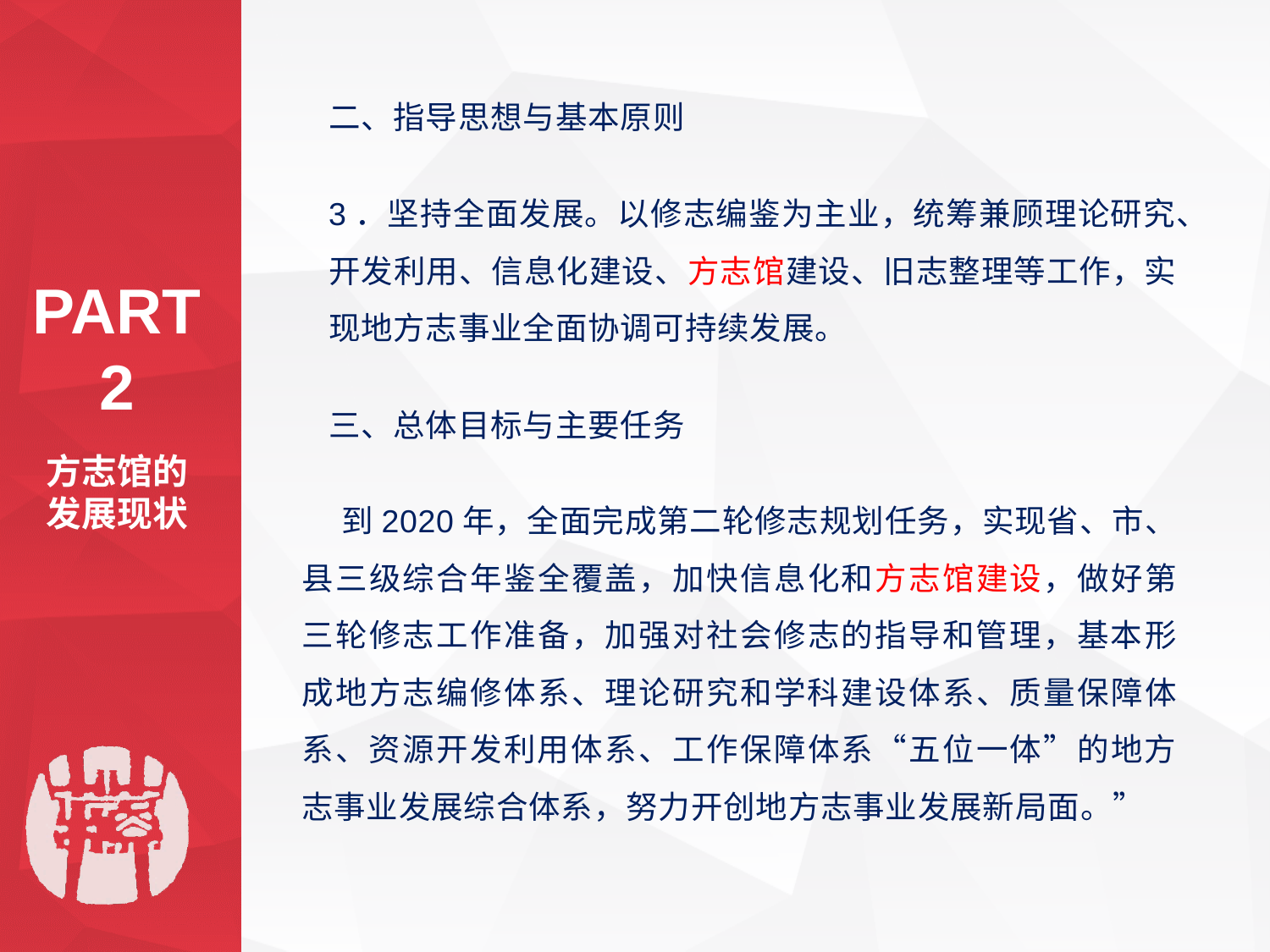

二、指导思想与基本原则
3．坚持全面发展。以修志编鉴为主业，统筹兼顾理论研究、开发利用、信息化建设、方志馆建设、旧志整理等工作，实现地方志事业全面协调可持续发展。
PART 2
三、总体目标与主要任务
方志馆的发展现状
    到2020年，全面完成第二轮修志规划任务，实现省、市、县三级综合年鉴全覆盖，加快信息化和方志馆建设，做好第三轮修志工作准备，加强对社会修志的指导和管理，基本形成地方志编修体系、理论研究和学科建设体系、质量保障体系、资源开发利用体系、工作保障体系“五位一体”的地方志事业发展综合体系，努力开创地方志事业发展新局面。”